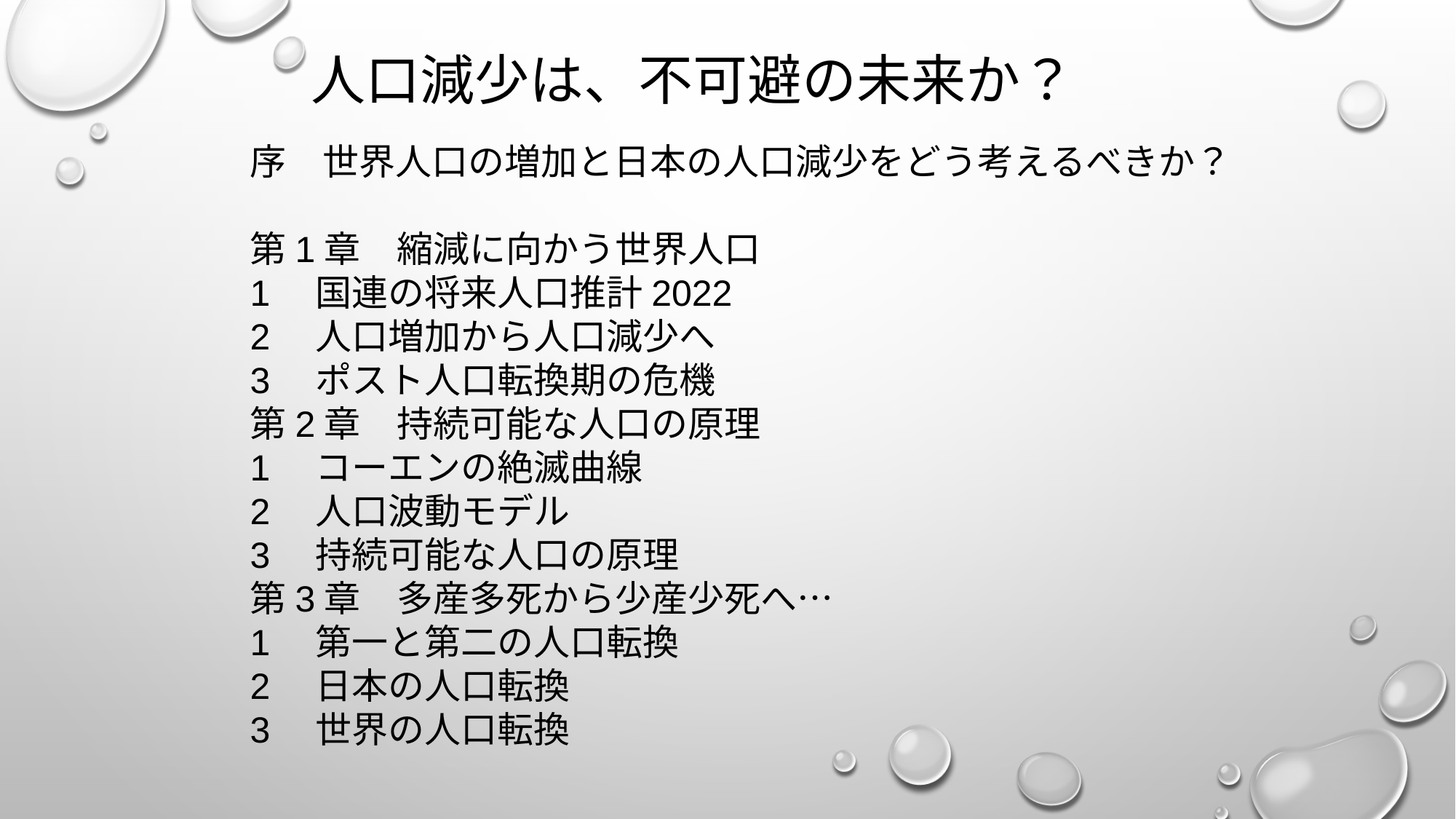

# 人口減少は、不可避の未来か？
序　世界人口の増加と日本の人口減少をどう考えるべきか？

第1章　縮減に向かう世界人口
1　国連の将来人口推計2022
2　人口増加から人口減少へ
3　ポスト人口転換期の危機
第2章　持続可能な人口の原理
1　コーエンの絶滅曲線
2　人口波動モデル
3　持続可能な人口の原理
第3章　多産多死から少産少死へ…
1　第一と第二の人口転換
2　日本の人口転換
3　世界の人口転換